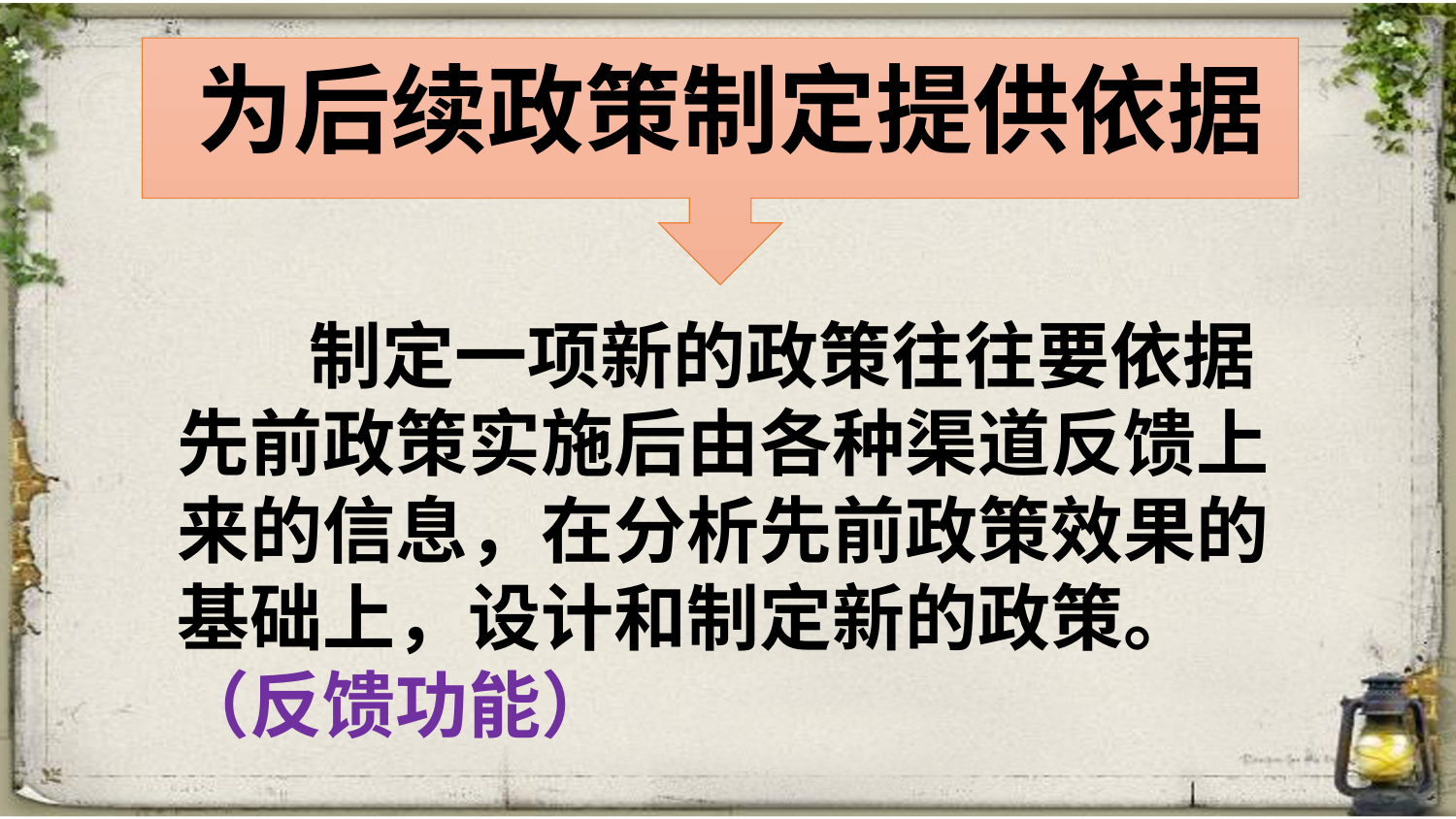

为后续政策制定提供依据
        制定一项新的政策往往要依据先前政策实施后由各种渠道反馈上来的信息，在分析先前政策效果的基础上，设计和制定新的政策。（反馈功能）